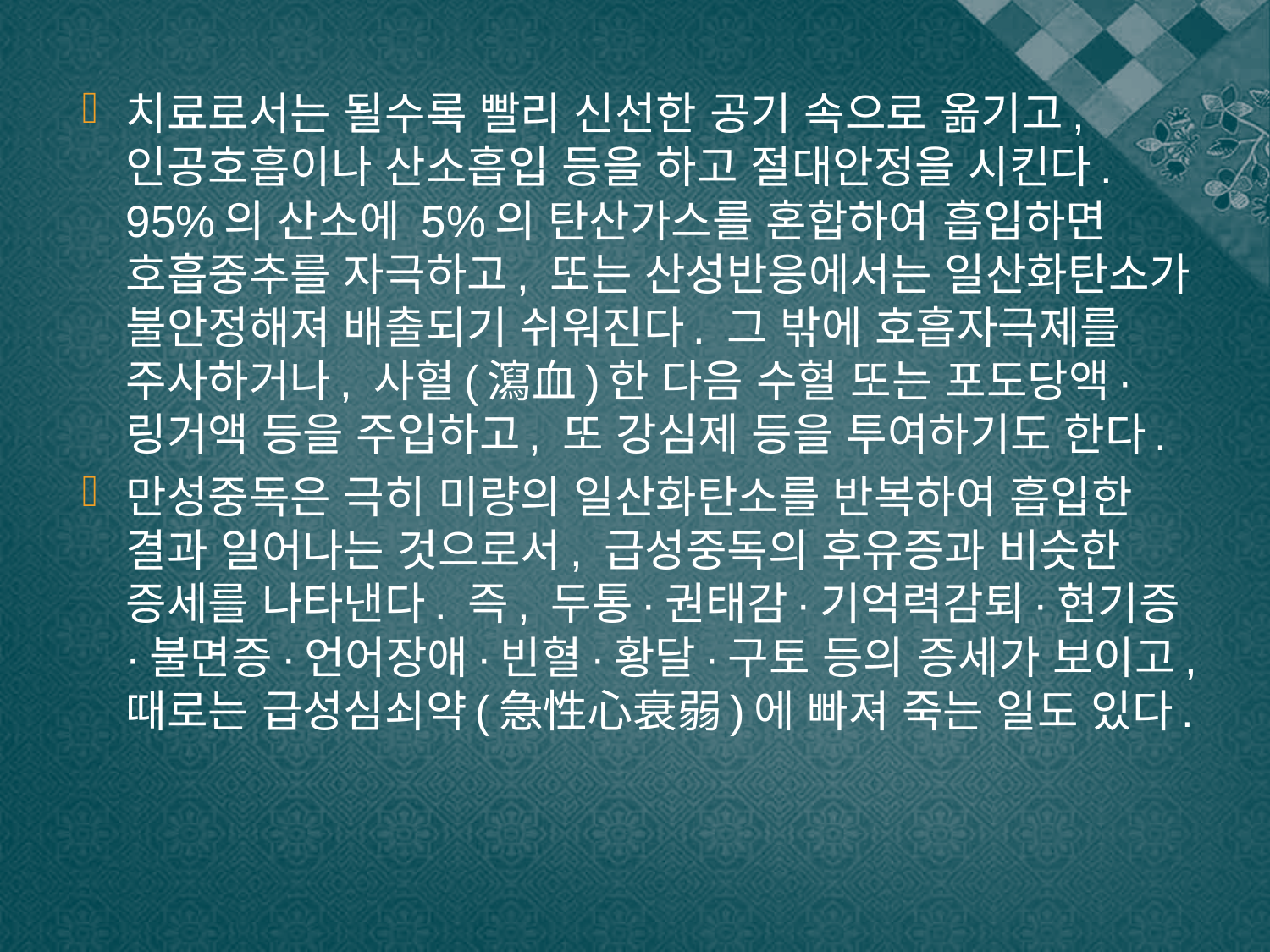

치료로서는 될수록 빨리 신선한 공기 속으로 옮기고, 인공호흡이나 산소흡입 등을 하고 절대안정을 시킨다. 95%의 산소에 5%의 탄산가스를 혼합하여 흡입하면 호흡중추를 자극하고, 또는 산성반응에서는 일산화탄소가 불안정해져 배출되기 쉬워진다. 그 밖에 호흡자극제를 주사하거나, 사혈(瀉血)한 다음 수혈 또는 포도당액·링거액 등을 주입하고, 또 강심제 등을 투여하기도 한다.
만성중독은 극히 미량의 일산화탄소를 반복하여 흡입한 결과 일어나는 것으로서, 급성중독의 후유증과 비슷한 증세를 나타낸다. 즉, 두통·권태감·기억력감퇴·현기증·불면증·언어장애·빈혈·황달·구토 등의 증세가 보이고, 때로는 급성심쇠약(急性心衰弱)에 빠져 죽는 일도 있다.